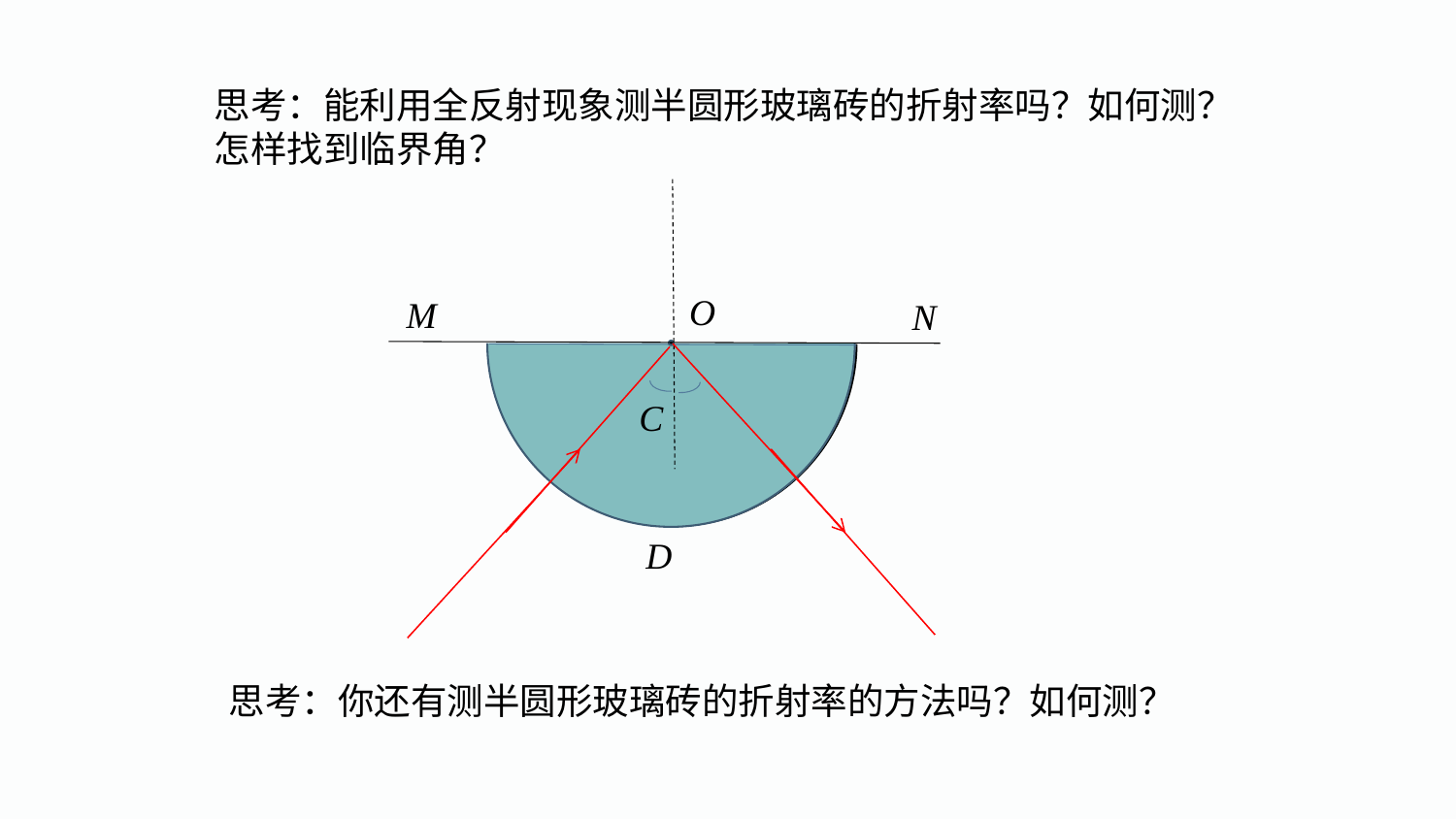

思考：能利用全反射现象测半圆形玻璃砖的折射率吗？如何测？怎样找到临界角？

O
M
N

C
D
思考：你还有测半圆形玻璃砖的折射率的方法吗？如何测？